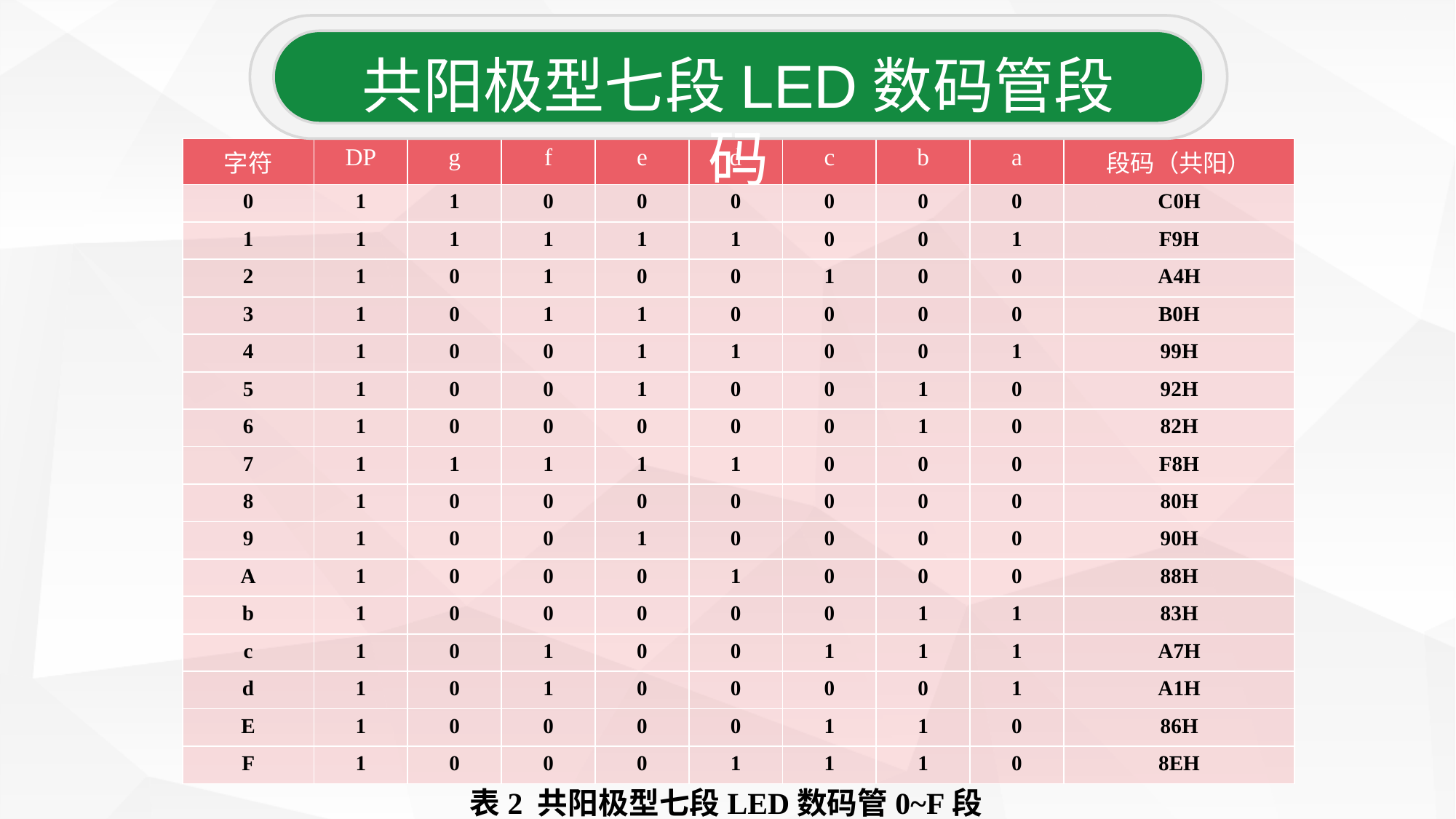

共阳极型七段LED数码管段码
| 字符 | DP | g | f | e | d | c | b | a | 段码（共阳） |
| --- | --- | --- | --- | --- | --- | --- | --- | --- | --- |
| 0 | 1 | 1 | 0 | 0 | 0 | 0 | 0 | 0 | C0H |
| 1 | 1 | 1 | 1 | 1 | 1 | 0 | 0 | 1 | F9H |
| 2 | 1 | 0 | 1 | 0 | 0 | 1 | 0 | 0 | A4H |
| 3 | 1 | 0 | 1 | 1 | 0 | 0 | 0 | 0 | B0H |
| 4 | 1 | 0 | 0 | 1 | 1 | 0 | 0 | 1 | 99H |
| 5 | 1 | 0 | 0 | 1 | 0 | 0 | 1 | 0 | 92H |
| 6 | 1 | 0 | 0 | 0 | 0 | 0 | 1 | 0 | 82H |
| 7 | 1 | 1 | 1 | 1 | 1 | 0 | 0 | 0 | F8H |
| 8 | 1 | 0 | 0 | 0 | 0 | 0 | 0 | 0 | 80H |
| 9 | 1 | 0 | 0 | 1 | 0 | 0 | 0 | 0 | 90H |
| A | 1 | 0 | 0 | 0 | 1 | 0 | 0 | 0 | 88H |
| b | 1 | 0 | 0 | 0 | 0 | 0 | 1 | 1 | 83H |
| c | 1 | 0 | 1 | 0 | 0 | 1 | 1 | 1 | A7H |
| d | 1 | 0 | 1 | 0 | 0 | 0 | 0 | 1 | A1H |
| E | 1 | 0 | 0 | 0 | 0 | 1 | 1 | 0 | 86H |
| F | 1 | 0 | 0 | 0 | 1 | 1 | 1 | 0 | 8EH |
表2 共阳极型七段LED数码管0~F段码